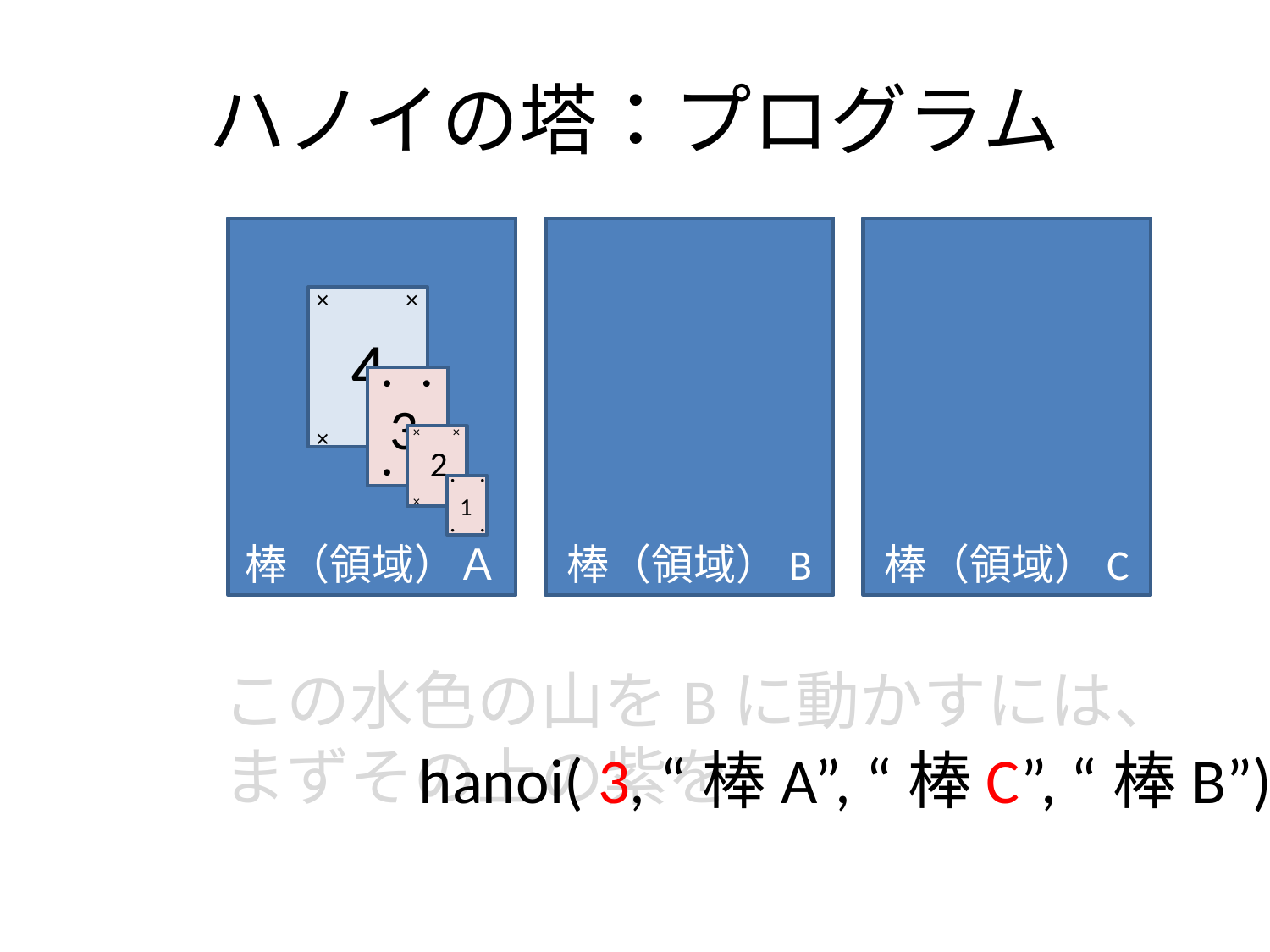

# ハノイの塔：プログラム
棒（領域）Ａ
棒（領域）B
棒（領域）C
×
×

4
×
×
●
●

3
●
●
×
×

2
×
×
・
・

1
・
・
この水色の山をBに動かすには、
まずその上の紫を
hanoi( 3, “棒A”, “棒C”, “棒B”)